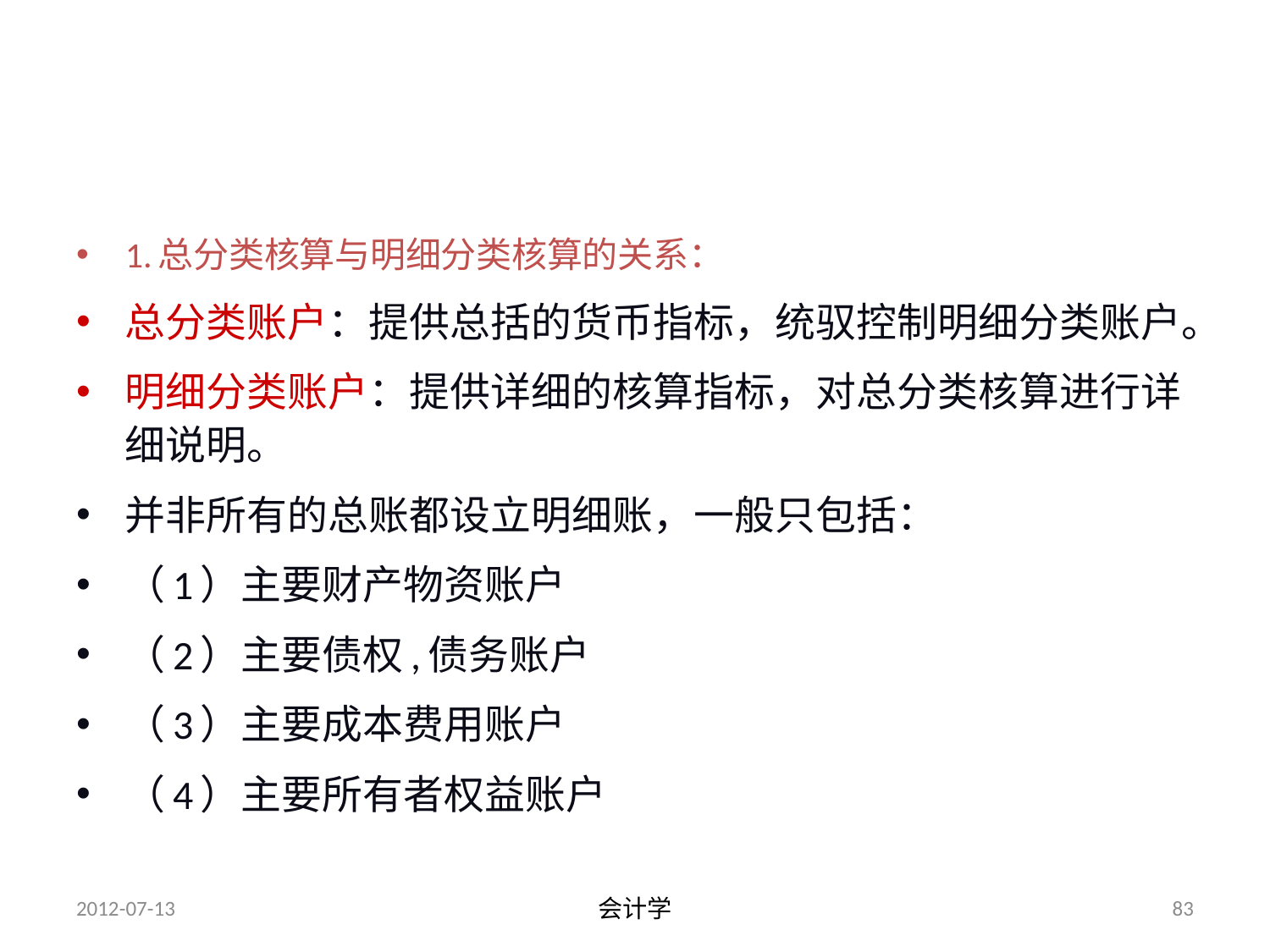

# （三）总分类核算与明细分类核算的平行登记（重点） P.59
1.总分类核算与明细分类核算的关系：
总分类账户：提供总括的货币指标，统驭控制明细分类账户。
明细分类账户：提供详细的核算指标，对总分类核算进行详细说明。
并非所有的总账都设立明细账，一般只包括：
（1）主要财产物资账户
（2）主要债权,债务账户
（3）主要成本费用账户
（4）主要所有者权益账户
2012-07-13
会计学
83